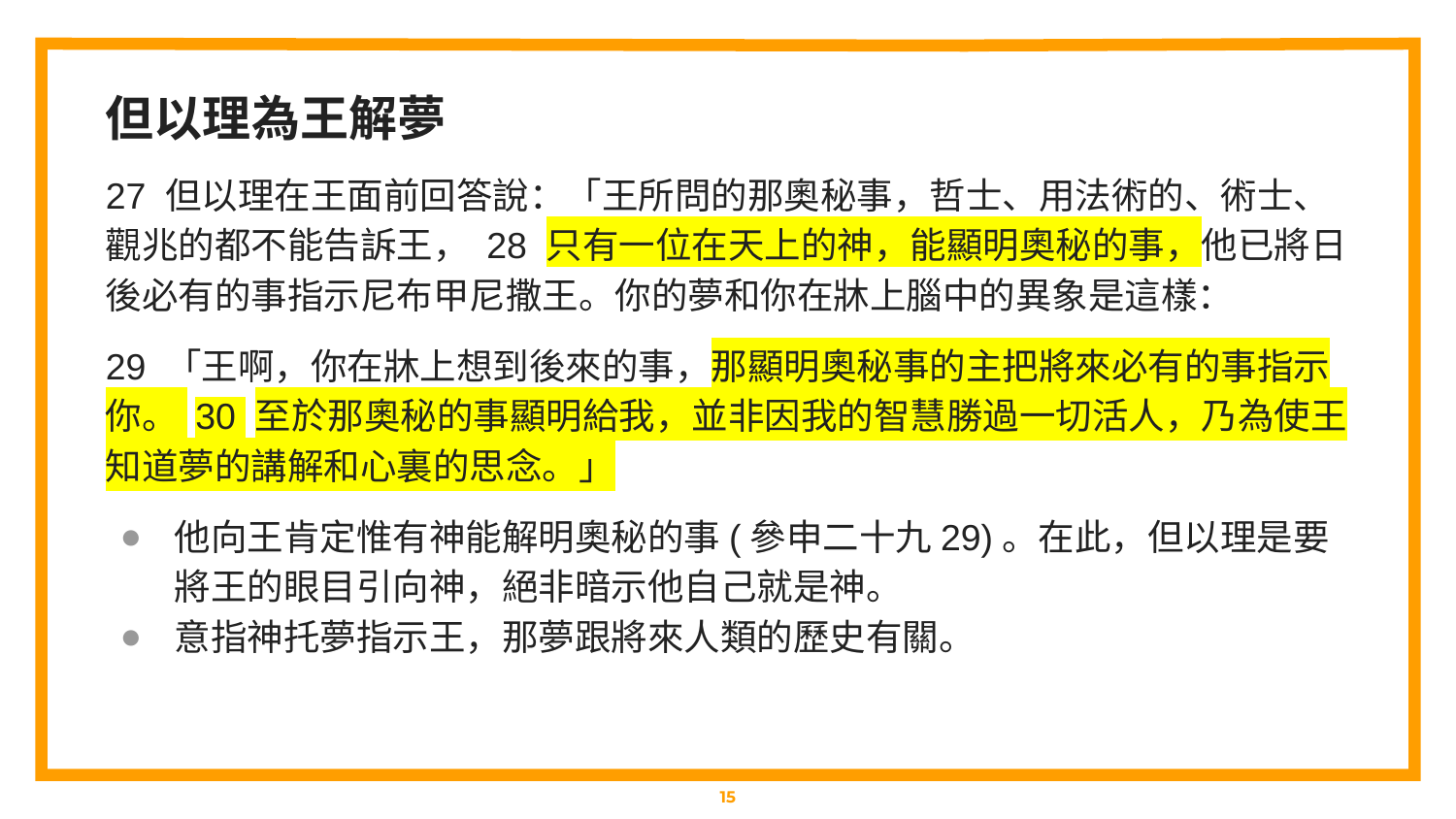

但以理為王解夢
27 但以理在王面前回答說：「王所問的那奧秘事，哲士、用法術的、術士、觀兆的都不能告訴王， 28 只有一位在天上的神，能顯明奧秘的事，他已將日後必有的事指示尼布甲尼撒王。你的夢和你在牀上腦中的異象是這樣：
29 「王啊，你在牀上想到後來的事，那顯明奧秘事的主把將來必有的事指示你。 30 至於那奧秘的事顯明給我，並非因我的智慧勝過一切活人，乃為使王知道夢的講解和心裏的思念。」
他向王肯定惟有神能解明奧秘的事(參申二十九29)。在此，但以理是要將王的眼目引向神，絕非暗示他自己就是神。
意指神托夢指示王，那夢跟將來人類的歷史有關。
15